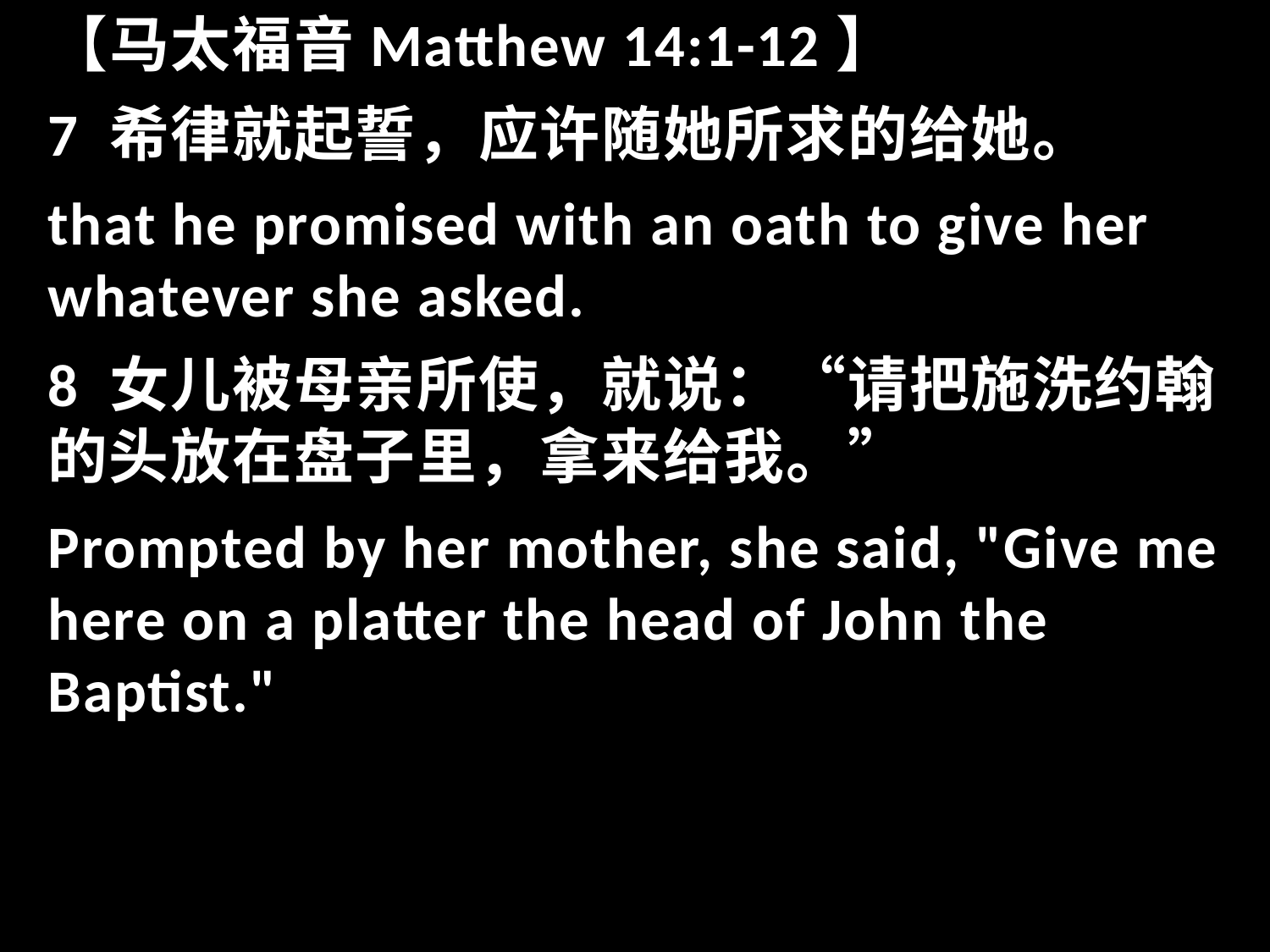

【马太福音Matthew 14:1-12】
7 希律就起誓，应许随她所求的给她。
that he promised with an oath to give her whatever she asked.
8 女儿被母亲所使，就说：“请把施洗约翰的头放在盘子里，拿来给我。”
Prompted by her mother, she said, "Give me here on a platter the head of John the Baptist."